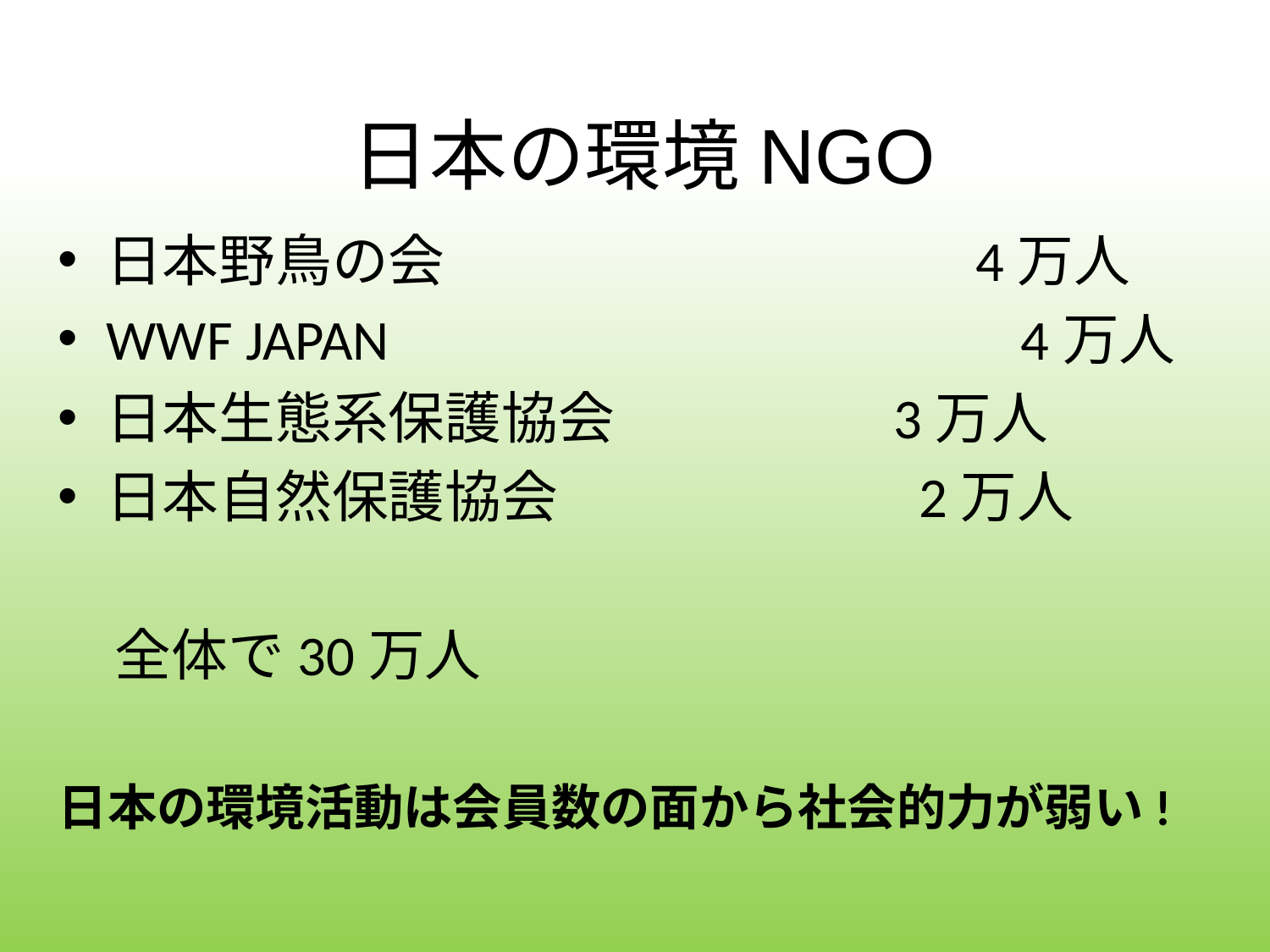

# 日本の環境NGO
日本野鳥の会　　　　　　              4万人
WWF JAPAN　　　　　　　　            4万人
日本生態系保護協会　　            3万人
日本自然保護協会　 　　             2万人

　全体で30万人

日本の環境活動は会員数の面から社会的力が弱い!